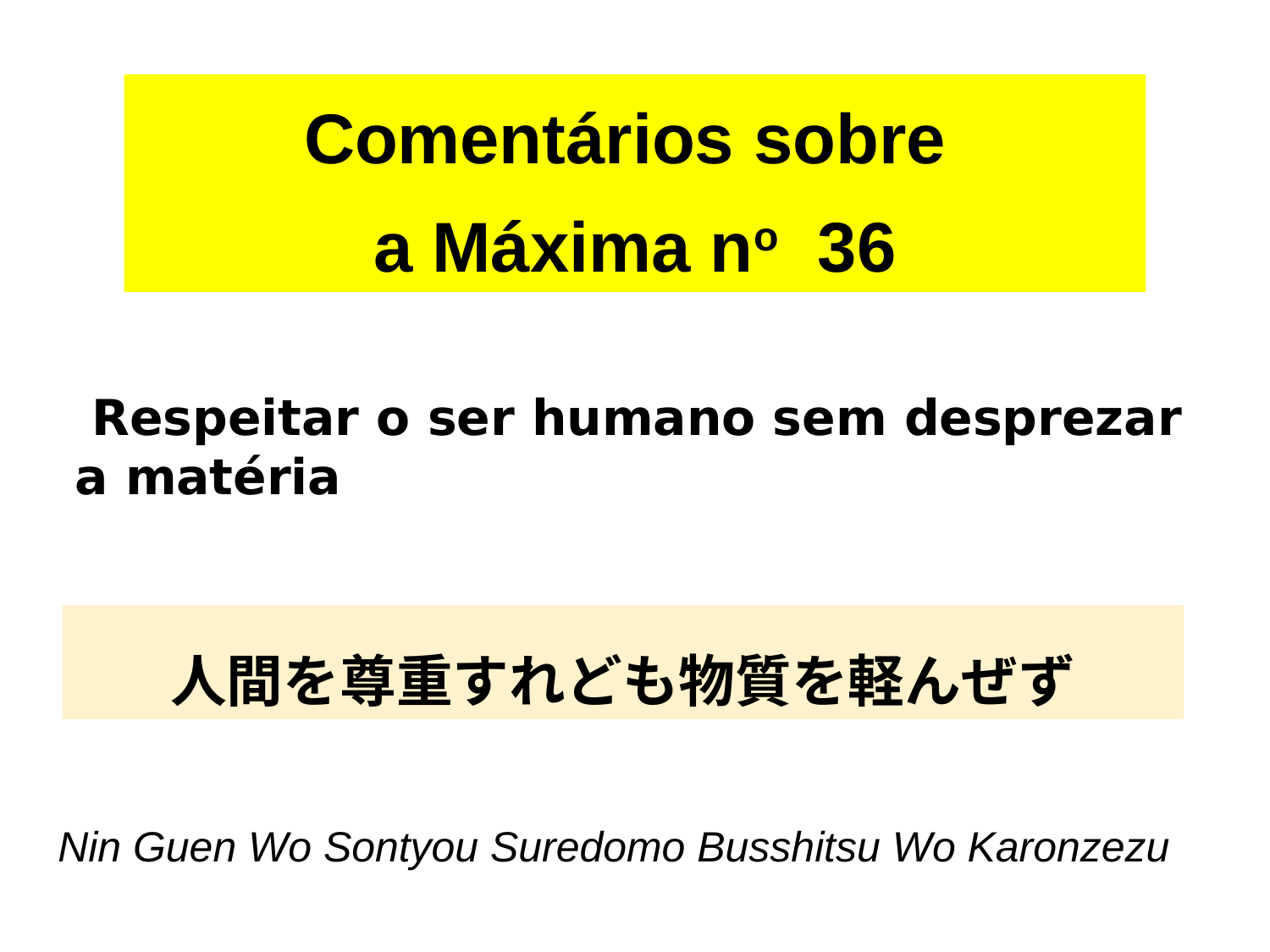

Comentários sobre
a Máxima no  36
 Respeitar o ser humano sem desprezar a matéria

人間を尊重すれども物質を軽んぜず
Nin Guen Wo Sontyou Suredomo Busshitsu Wo Karonzezu